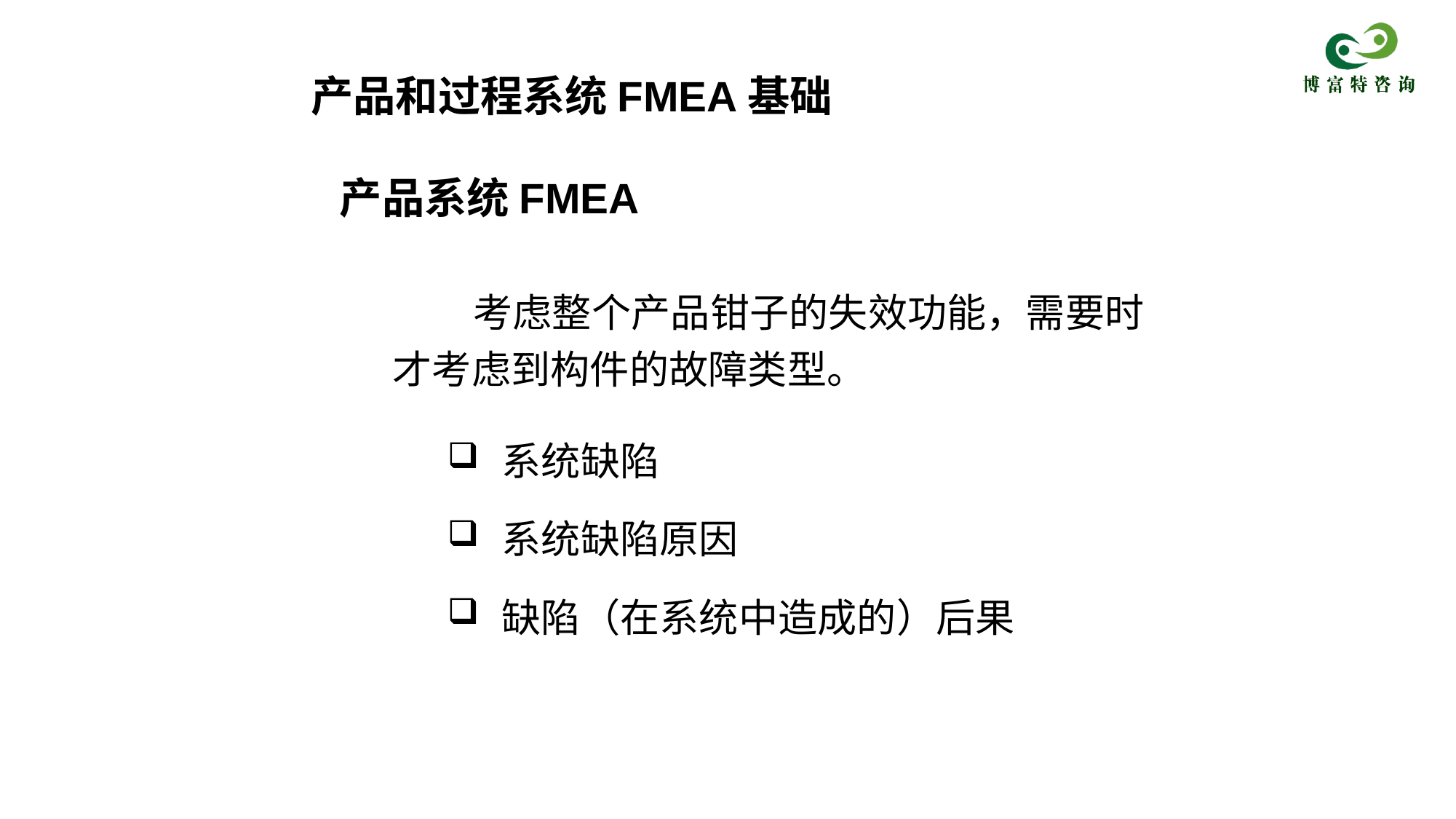

产品和过程系统FMEA基础
产品系统FMEA
        考虑整个产品钳子的失效功能，需要时才考虑到构件的故障类型。
系统缺陷
系统缺陷原因
缺陷（在系统中造成的）后果